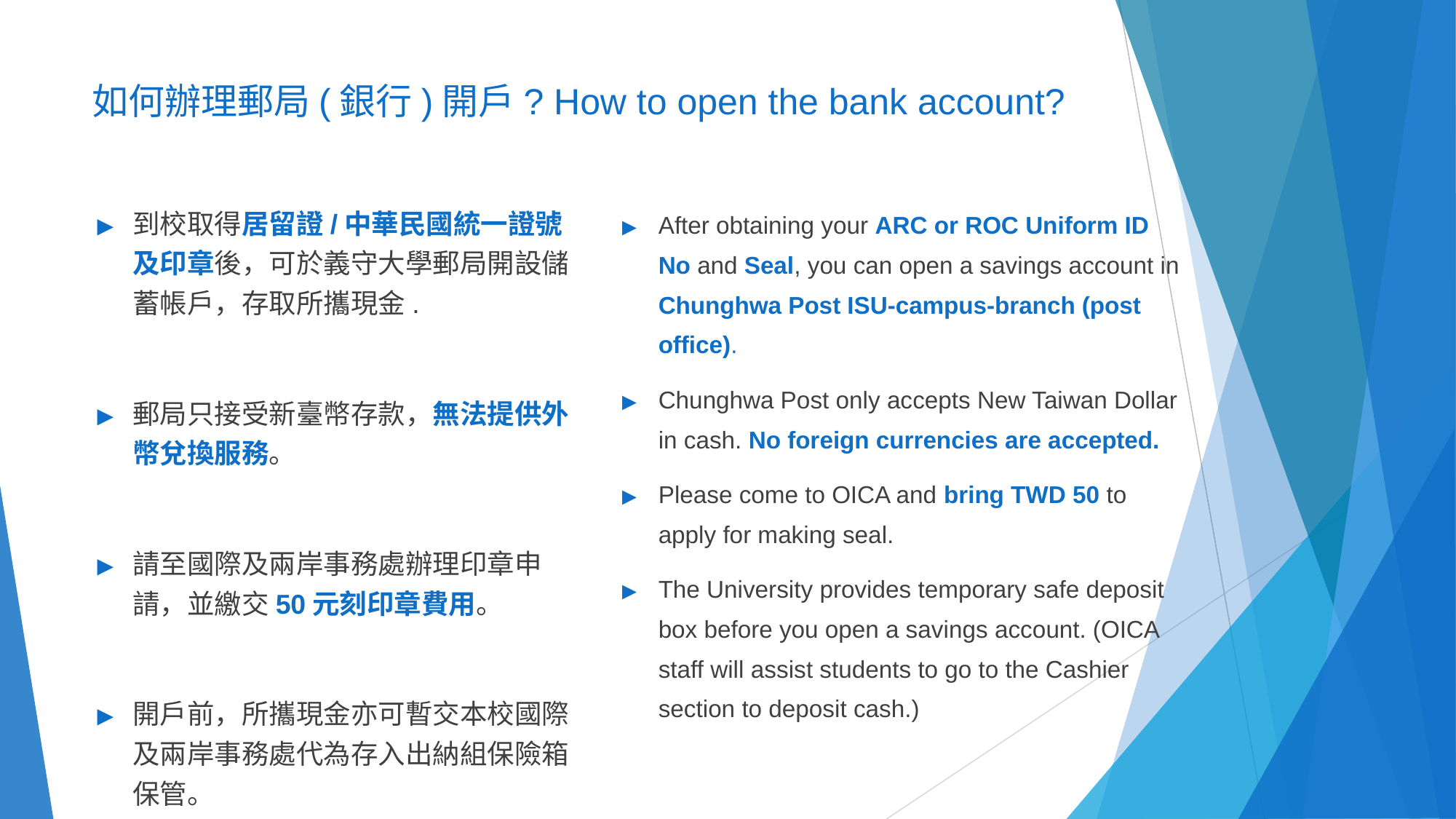

# 如何辦理郵局(銀行)開戶? How to open the bank account?
到校取得居留證/中華民國統一證號及印章後，可於義守大學郵局開設儲蓄帳戶，存取所攜現金.

郵局只接受新臺幣存款，無法提供外幣兌換服務。

請至國際及兩岸事務處辦理印章申請，並繳交50元刻印章費用。

開戶前，所攜現金亦可暫交本校國際及兩岸事務處代為存入出納組保險箱保管。
After obtaining your ARC or ROC Uniform ID No and Seal, you can open a savings account in Chunghwa Post ISU-campus-branch (post office).
Chunghwa Post only accepts New Taiwan Dollar in cash. No foreign currencies are accepted.
Please come to OICA and bring TWD 50 to apply for making seal.
The University provides temporary safe deposit box before you open a savings account. (OICA staff will assist students to go to the Cashier section to deposit cash.)